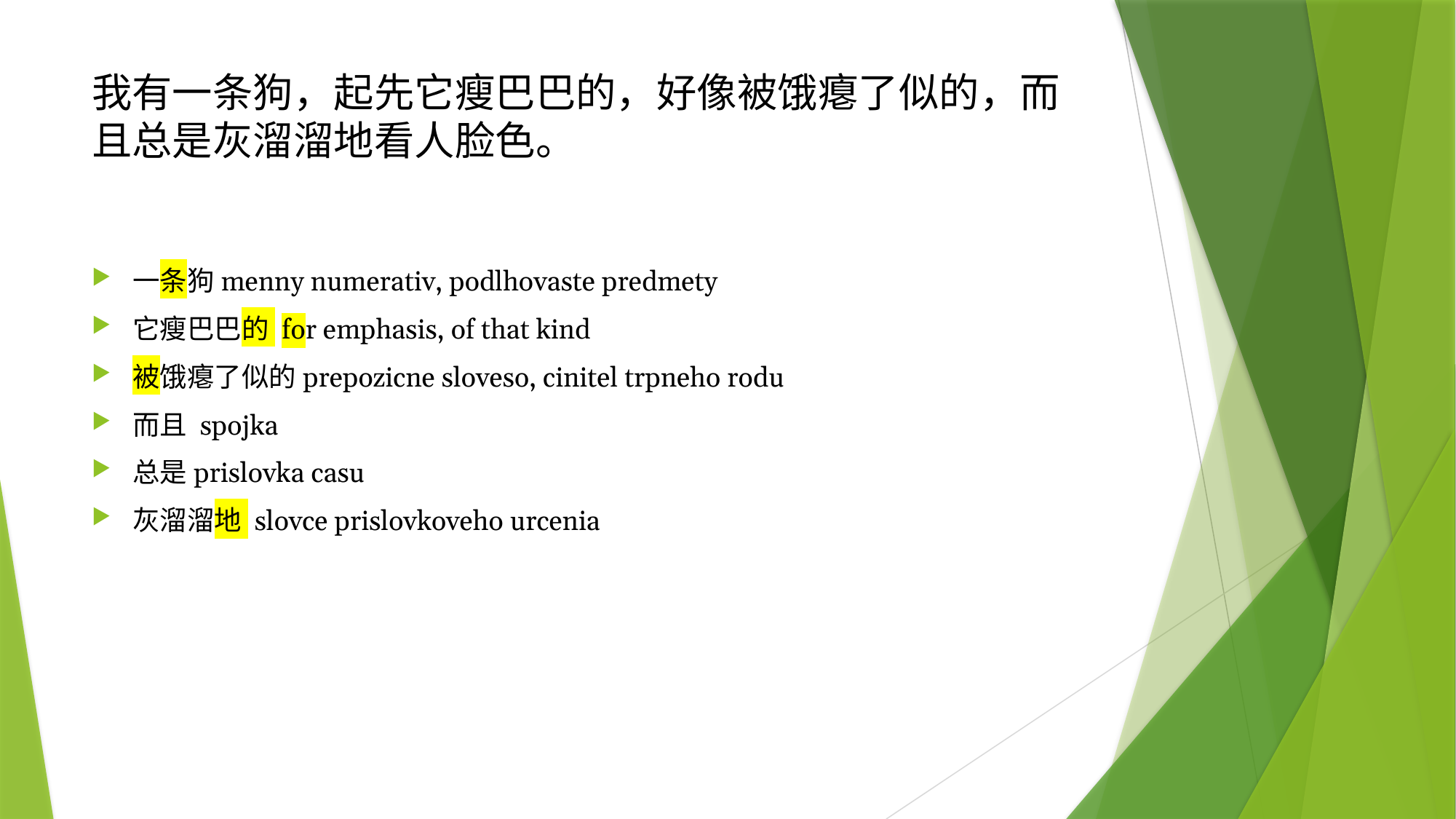

# 我有一条狗，起先它瘦巴巴的，好像被饿瘪了似的，而且总是灰溜溜地看人脸色。
一条狗menny numerativ, podlhovaste predmety
它瘦巴巴的 for emphasis, of that kind
被饿瘪了似的prepozicne sloveso, cinitel trpneho rodu
而且 spojka
总是prislovka casu
灰溜溜地 slovce prislovkoveho urcenia